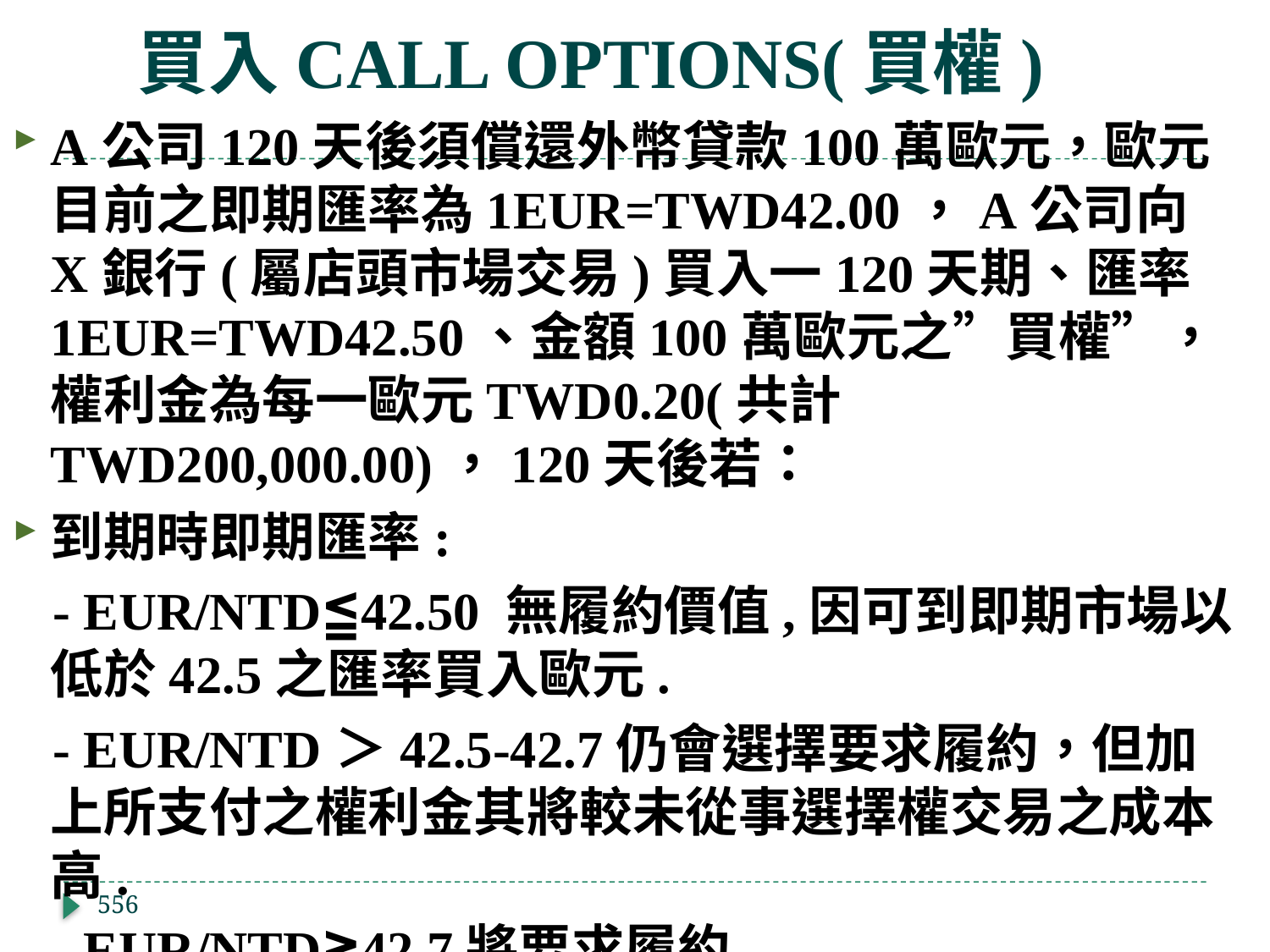

# 買入CALL OPTIONS(買權)
A公司120天後須償還外幣貸款100萬歐元，歐元目前之即期匯率為1EUR=TWD42.00，A公司向X銀行(屬店頭市場交易)買入一120天期、匯率1EUR=TWD42.50、金額100萬歐元之”買權”，權利金為每一歐元TWD0.20(共計TWD200,000.00)，120天後若：
到期時即期匯率:
   - EUR/NTD≦42.50 無履約價值,因可到即期市場以低於42.5之匯率買入歐元.
   - EUR/NTD＞42.5-42.7仍會選擇要求履約，但加上所支付之權利金其將較未從事選擇權交易之成本高.
   - EUR/NTD≧42.7將要求履約.
556